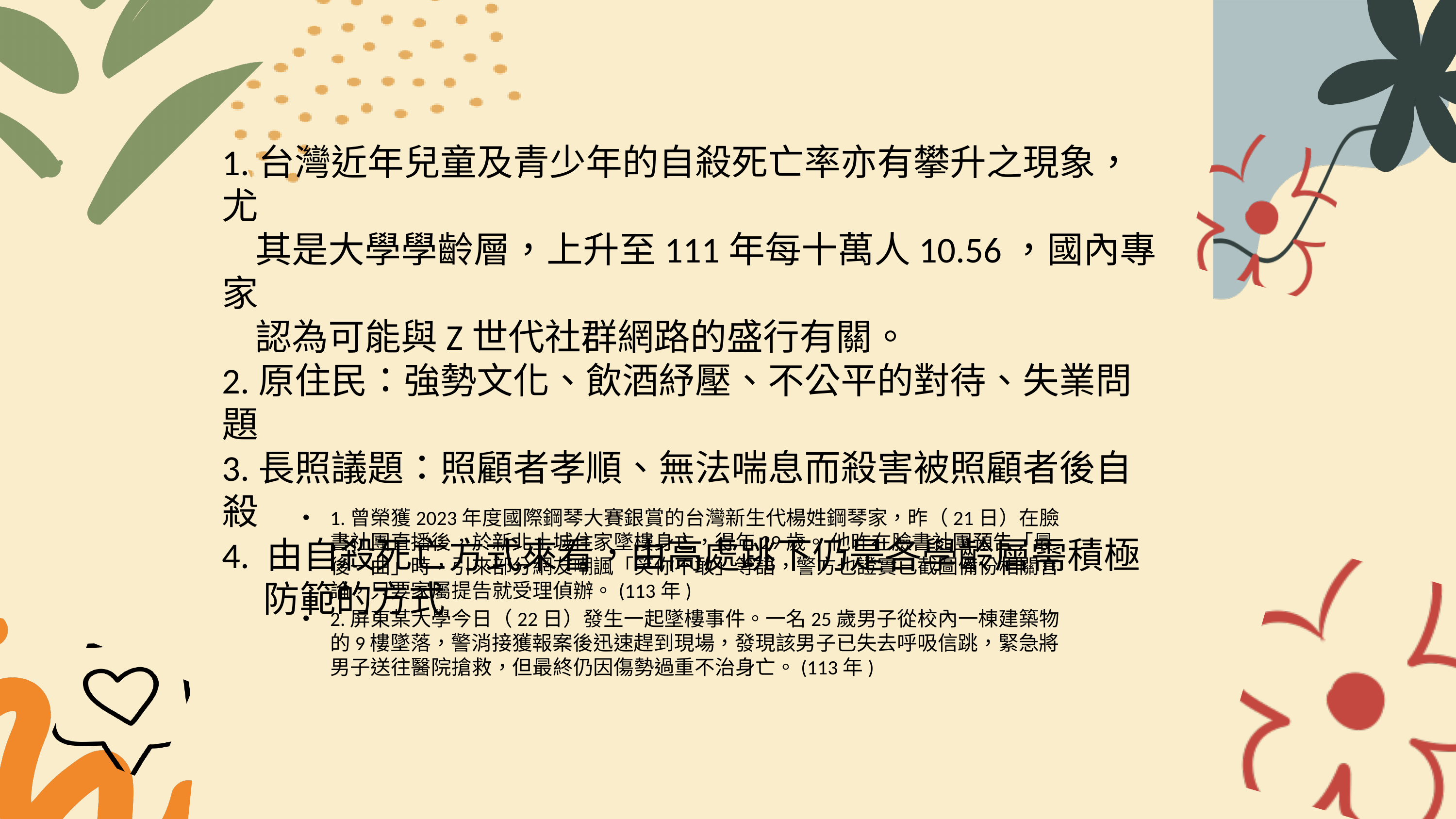

1.台灣近年兒童及青少年的自殺死亡率亦有攀升之現象，尤
   其是大學學齡層，上升至111年每十萬人10.56，國內專家
   認為可能與Z世代社群網路的盛行有關。
2.原住民：強勢文化、飲酒紓壓、不公平的對待、失業問題
3.長照議題：照顧者孝順、無法喘息而殺害被照顧者後自殺
4. 由自殺死亡方式來看，由高處跳下仍是各學齡層需積極
    防範的方式

1.曾榮獲2023年度國際鋼琴大賽銀賞的台灣新生代楊姓鋼琴家，昨（21日）在臉書社團直播後，於新北土城住家墜樓身亡，得年29歲。 他昨在臉書社團預告「最後一曲」時，引來部分網友嘲諷「笑你不敢」等語，警方也證實已截圖備份相關言論，只要家屬提告就受理偵辦。(113年)
2.屏東某大學今日（22日）發生一起墜樓事件。一名25歲男子從校內一棟建築物的9樓墜落，警消接獲報案後迅速趕到現場，發現該男子已失去呼吸信跳，緊急將男子送往醫院搶救，但最終仍因傷勢過重不治身亡。(113年)